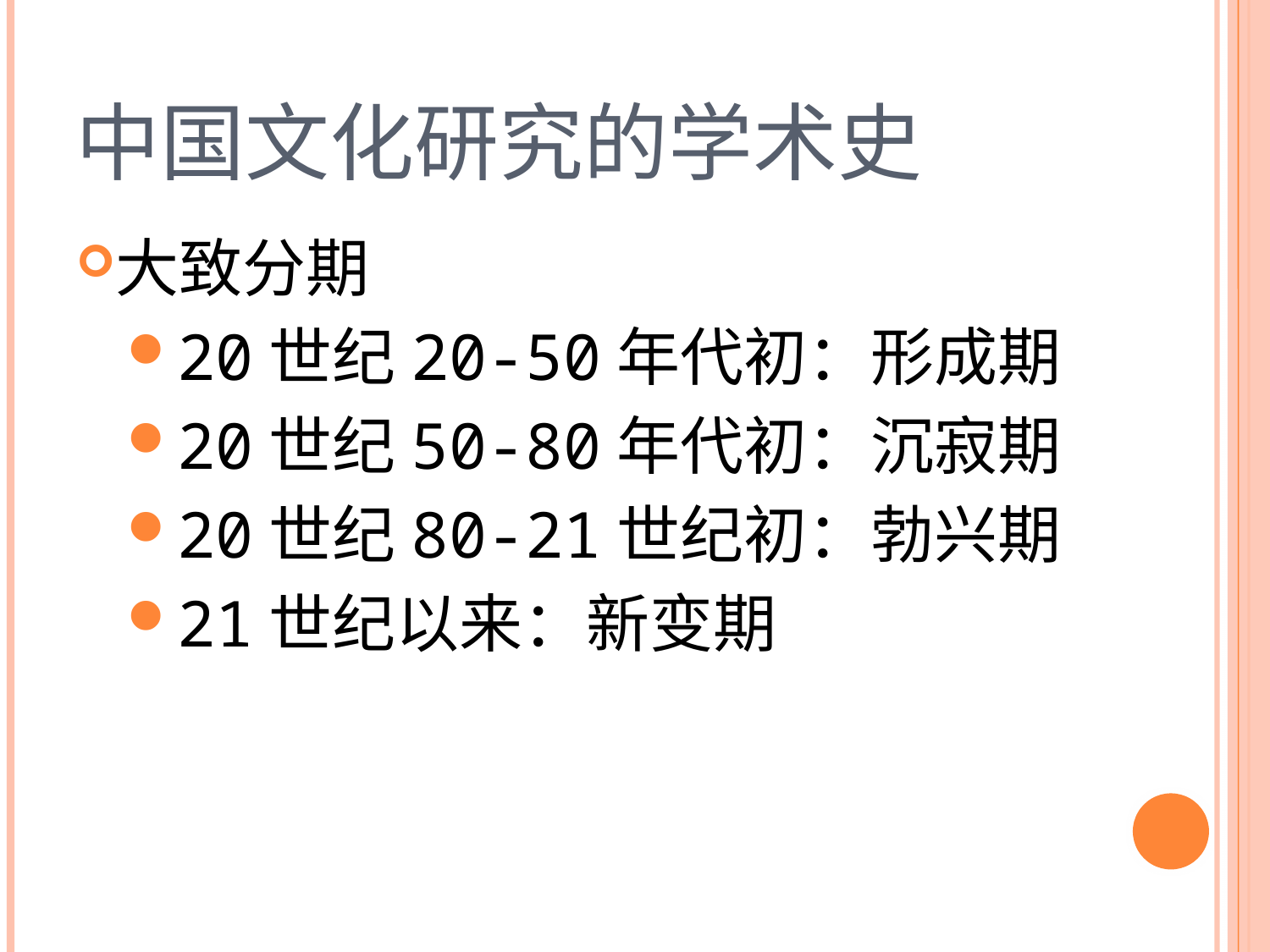

# 中国文化研究的学术史
大致分期
20世纪20-50年代初：形成期
20世纪50-80年代初：沉寂期
20世纪80-21世纪初：勃兴期
21世纪以来：新变期